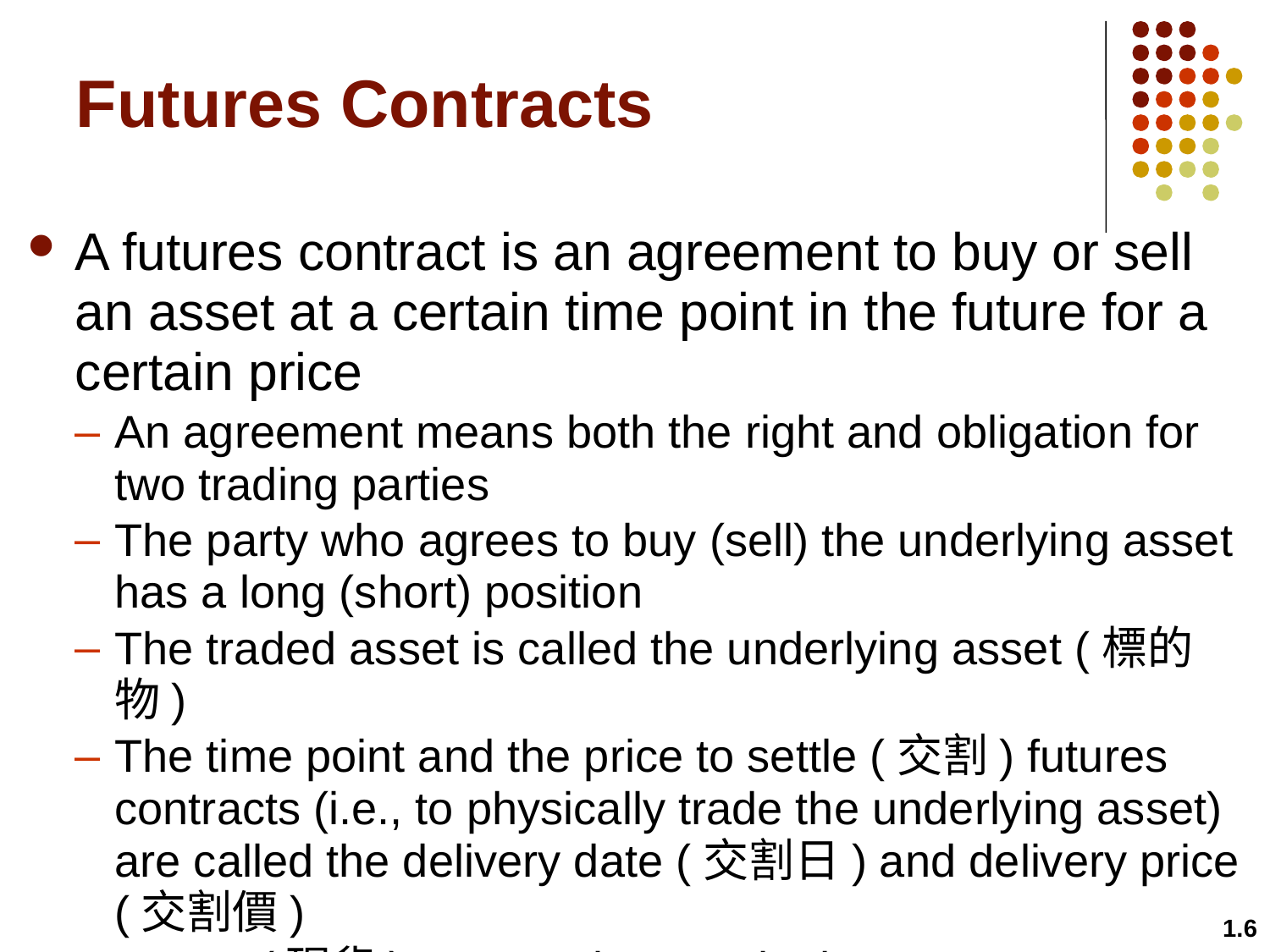

# Futures Contracts
A futures contract is an agreement to buy or sell an asset at a certain time point in the future for a certain price
An agreement means both the right and obligation for two trading parties
The party who agrees to buy (sell) the underlying asset has a long (short) position
The traded asset is called the underlying asset (標的物)
The time point and the price to settle (交割) futures contracts (i.e., to physically trade the underlying asset) are called the delivery date (交割日) and delivery price (交割價)
※ A spot (現貨) contract is to trade the asset immediately

1.6